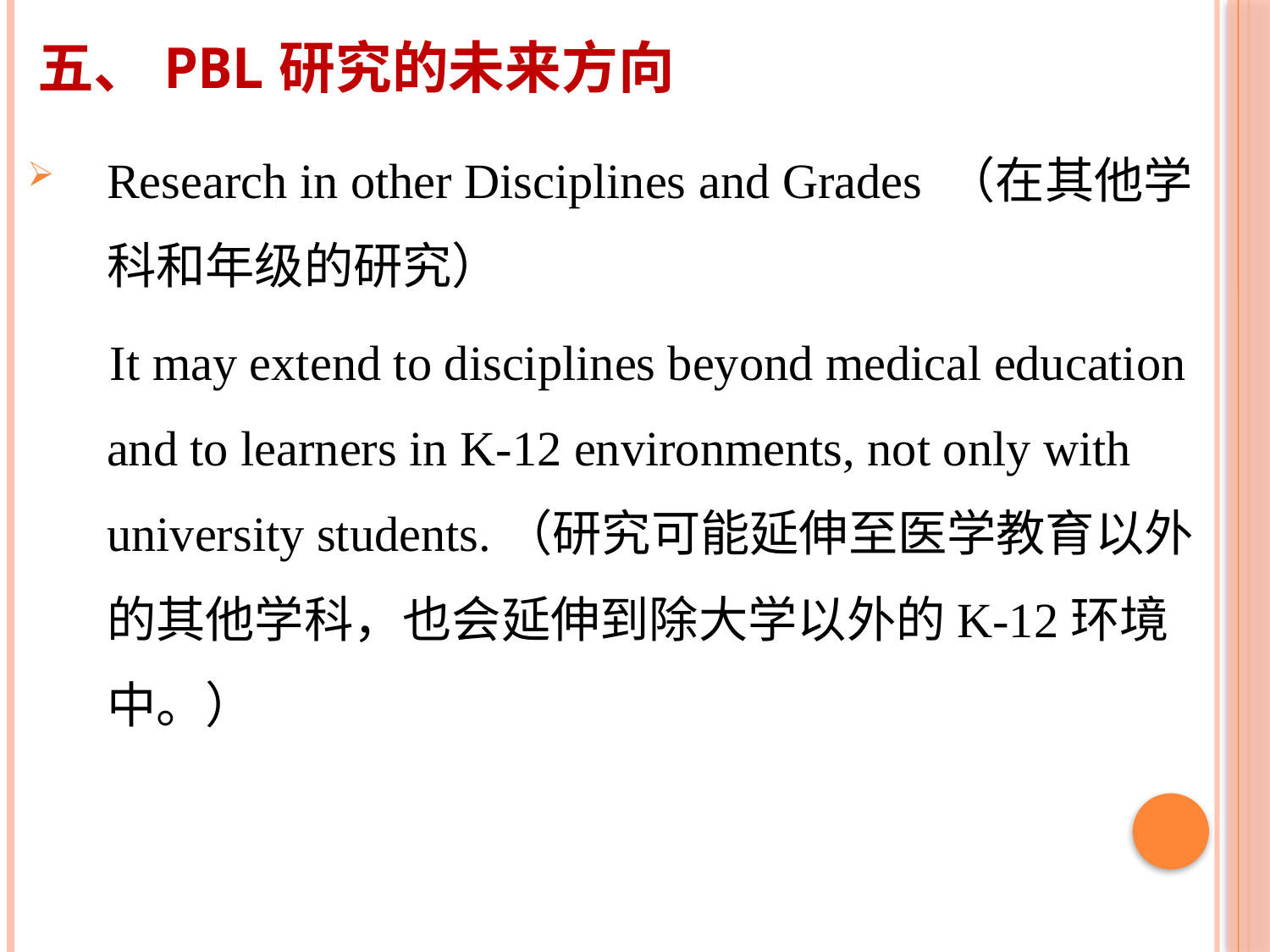

# 五、PBL研究的未来方向
Research in other Disciplines and Grades （在其他学科和年级的研究）
      It may extend to disciplines beyond medical education and to learners in K-12 environments, not only with university students.（研究可能延伸至医学教育以外的其他学科，也会延伸到除大学以外的K-12环境中。）